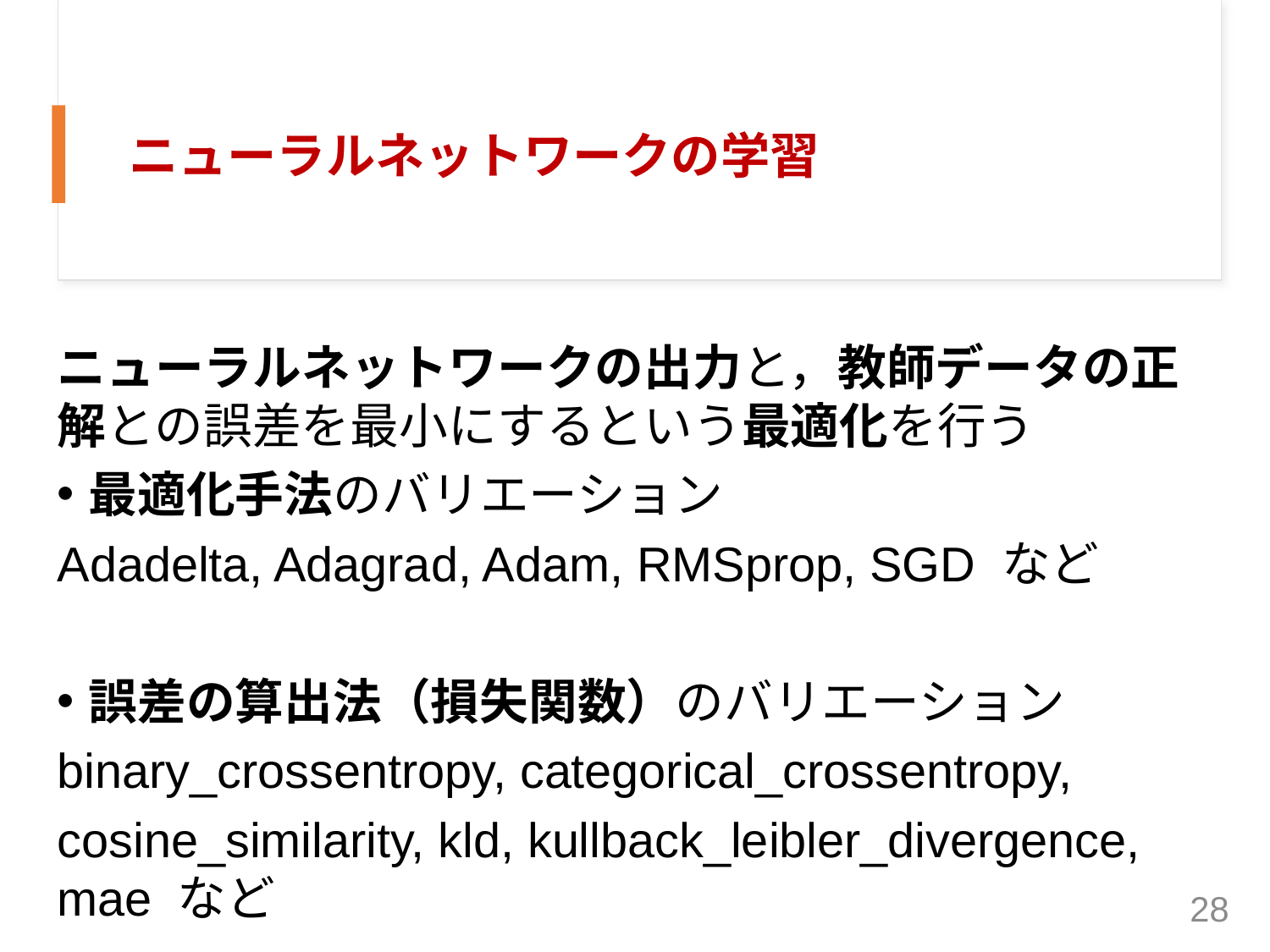

# ニューラルネットワークの学習

ニューラルネットワークの出力と，教師データの正解との誤差を最小にするという最適化を行う
最適化手法のバリエーション
Adadelta, Adagrad, Adam, RMSprop, SGD など

誤差の算出法（損失関数）のバリエーション
binary_crossentropy, categorical_crossentropy,
cosine_similarity, kld, kullback_leibler_divergence, mae など

28